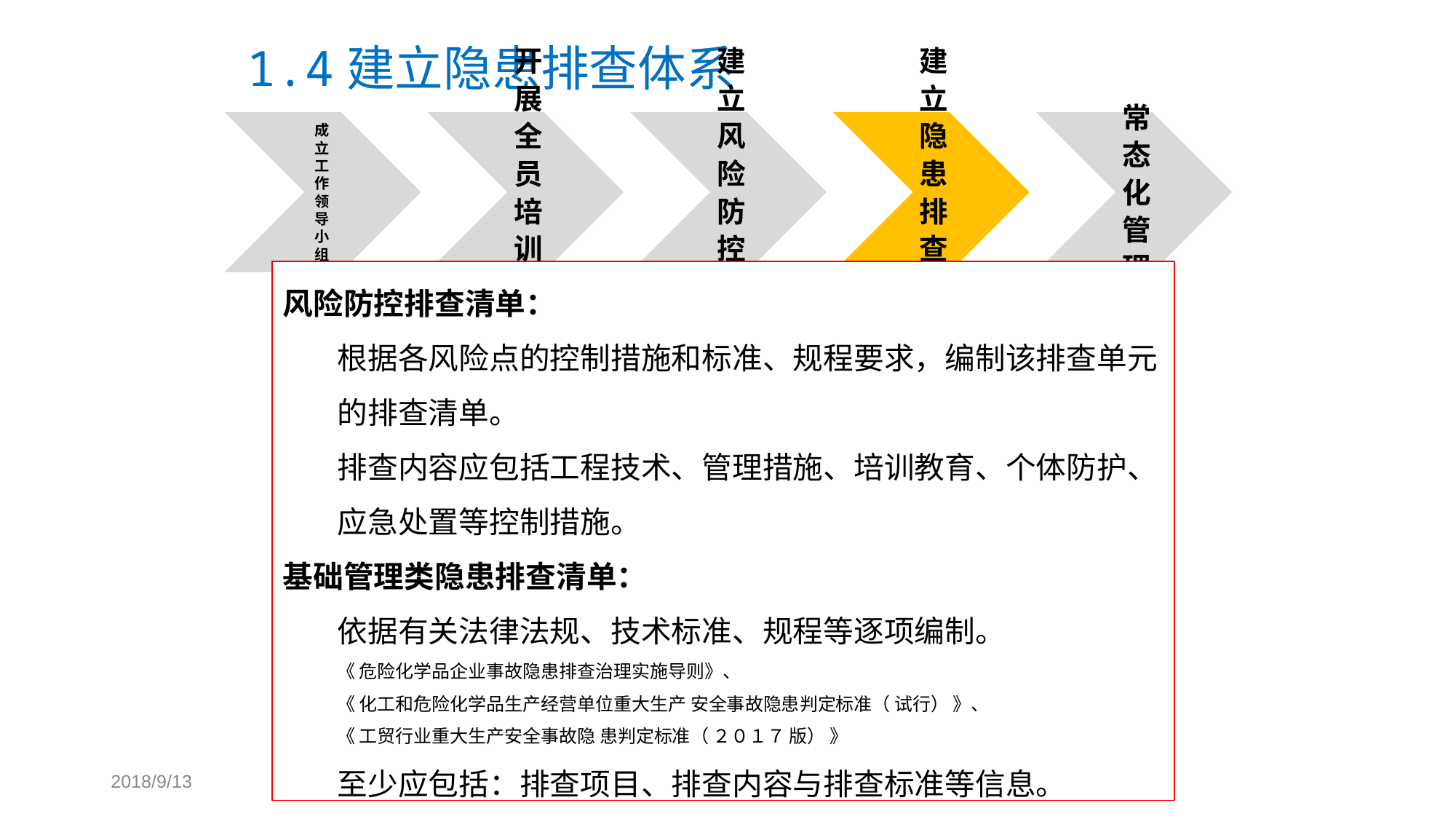

# 1.4建立隐患排查体系
成立工作领导小组
建立隐患排查体系
常态化管理
风险防控排查清单：
根据各风险点的控制措施和标准、规程要求，编制该排查单元的排查清单。
排查内容应包括工程技术、管理措施、培训教育、个体防护、应急处置等控制措施。
基础管理类隐患排查清单：
依据有关法律法规、技术标准、规程等逐项编制。
《 危险化学品企业事故隐患排查治理实施导则》、
《 化工和危险化学品生产经营单位重大生产 安全事故隐患判定标准（ 试行） 》、
《 工贸行业重大生产安全事故隐 患判定标准（ ２０１７ 版） 》
至少应包括：排查项目、排查内容与排查标准等信息。
2018/9/13